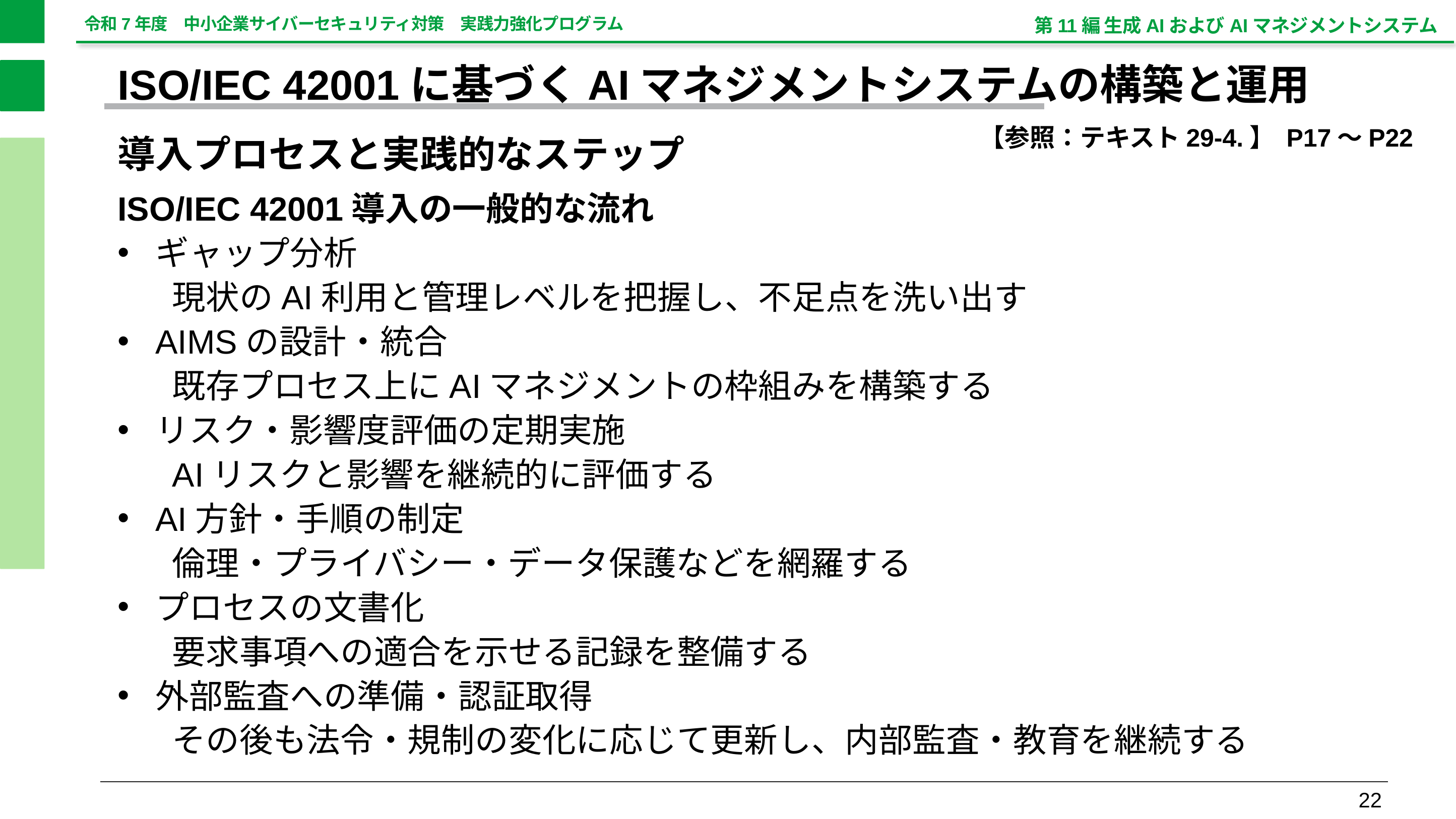

第11編 生成AIおよびAIマネジメントシステム
ISO/IEC 42001に基づくAIマネジメントシステムの構築と運用
【参照：テキスト29-4.】 P17～P22
導入プロセスと実践的なステップ
ISO/IEC 42001導入の一般的な流れ
ギャップ分析
現状のAI利用と管理レベルを把握し、不足点を洗い出す
AIMSの設計・統合
既存プロセス上にAIマネジメントの枠組みを構築する
リスク・影響度評価の定期実施
AIリスクと影響を継続的に評価する
AI方針・手順の制定
倫理・プライバシー・データ保護などを網羅する
プロセスの文書化
要求事項への適合を示せる記録を整備する
外部監査への準備・認証取得
その後も法令・規制の変化に応じて更新し、内部監査・教育を継続する